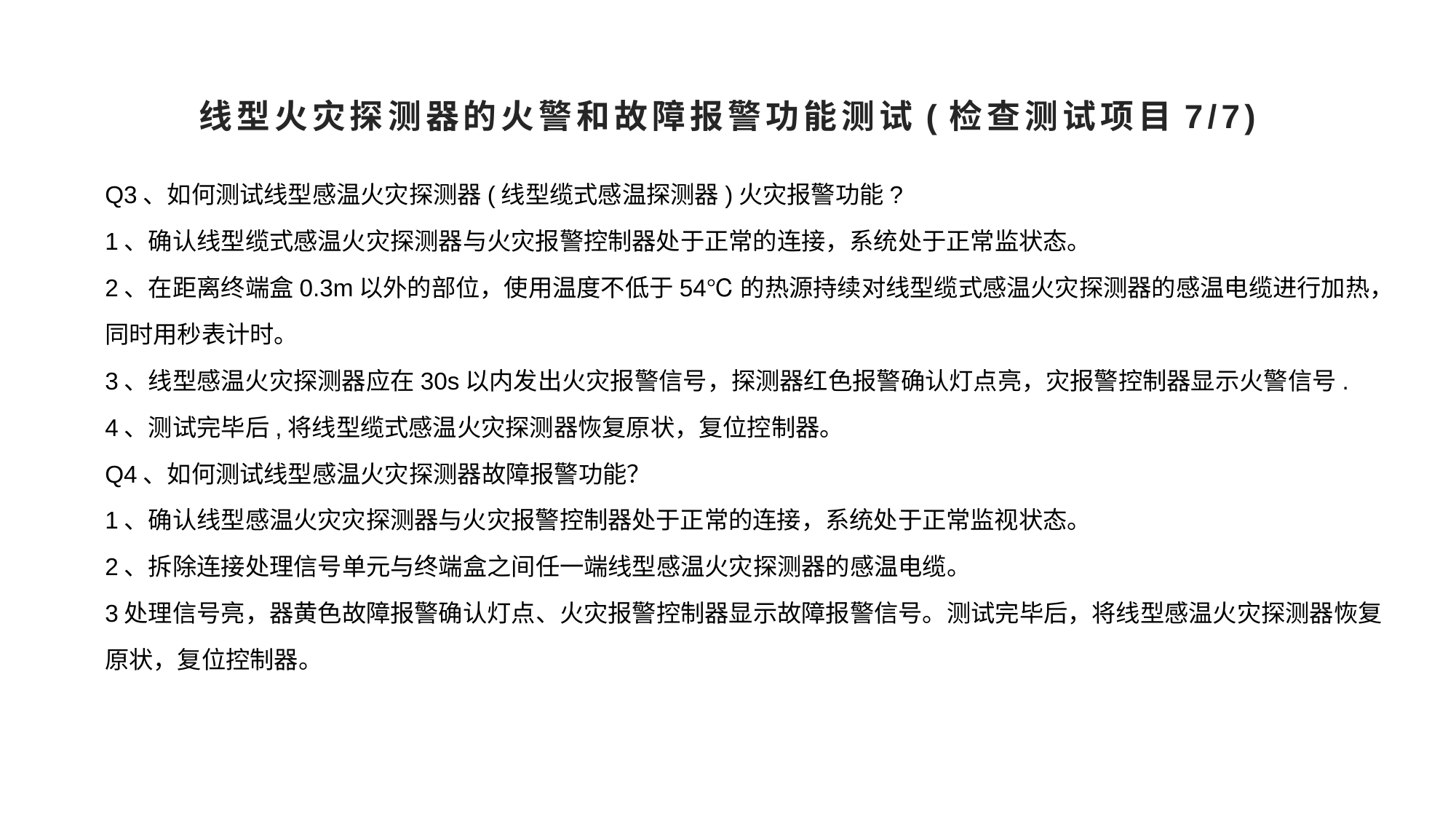

# 线型火灾探测器的火警和故障报警功能测试(检查测试项目7/7)
Q3、如何测试线型感温火灾探测器(线型缆式感温探测器)火灾报警功能?
1、确认线型缆式感温火灾探测器与火灾报警控制器处于正常的连接，系统处于正常监状态。
2、在距离终端盒0.3m以外的部位，使用温度不低于54℃的热源持续对线型缆式感温火灾探测器的感温电缆进行加热，同时用秒表计时。
3、线型感温火灾探测器应在30s以内发出火灾报警信号，探测器红色报警确认灯点亮，灾报警控制器显示火警信号.
4、测试完毕后,将线型缆式感温火灾探测器恢复原状，复位控制器。
Q4、如何测试线型感温火灾探测器故障报警功能？
1、确认线型感温火灾灾探测器与火灾报警控制器处于正常的连接，系统处于正常监视状态。
2、拆除连接处理信号单元与终端盒之间任一端线型感温火灾探测器的感温电缆。
3处理信号亮，器黄色故障报警确认灯点、火灾报警控制器显示故障报警信号。测试完毕后，将线型感温火灾探测器恢复原状，复位控制器。

34